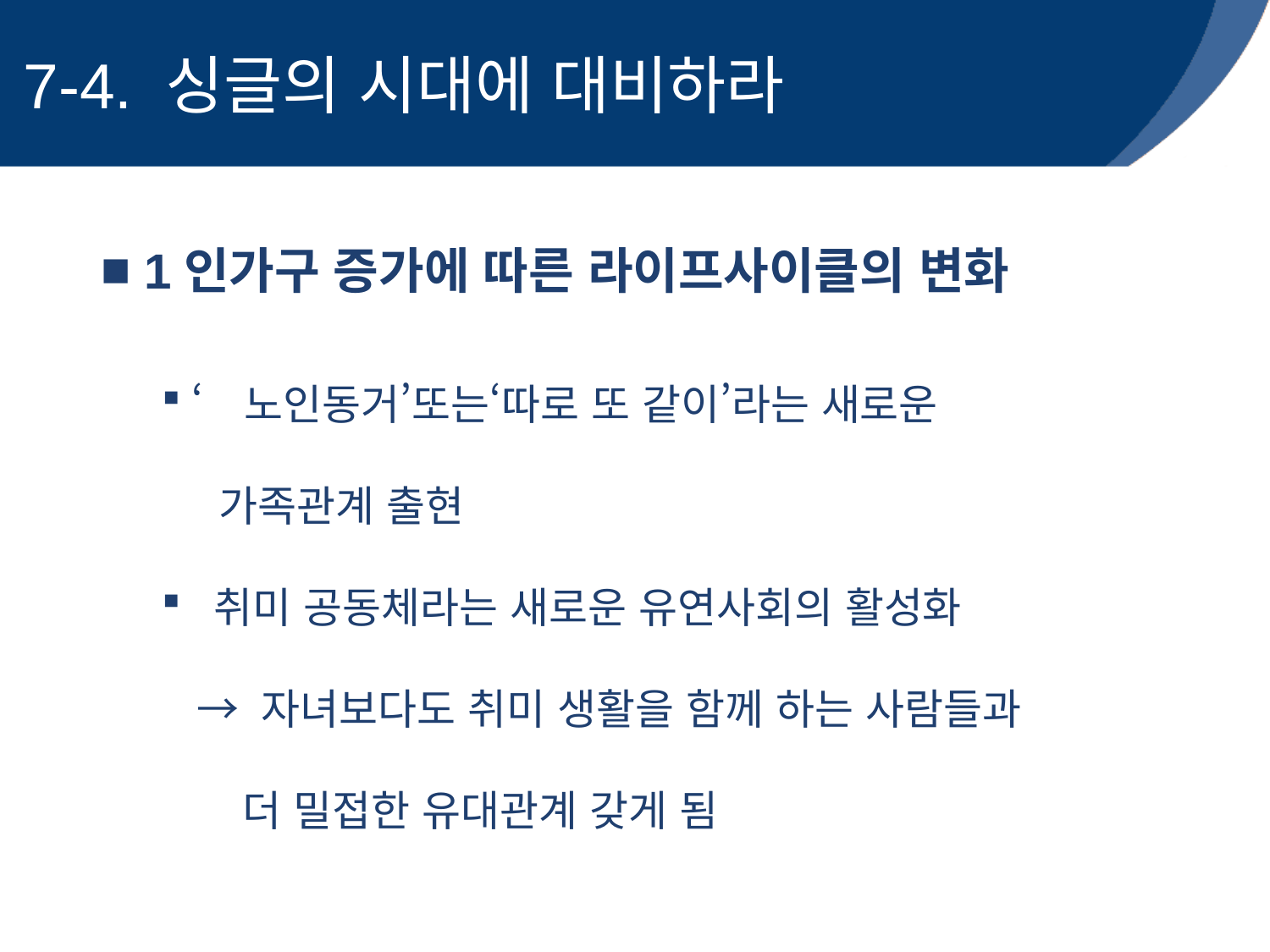

7-4. 싱글의 시대에 대비하라
 1인가구 증가에 따른 라이프사이클의 변화
‘노인동거’또는‘따로 또 같이’라는 새로운
    가족관계 출현
 취미 공동체라는 새로운 유연사회의 활성화
   → 자녀보다도 취미 생활을 함께 하는 사람들과
      더 밀접한 유대관계 갖게 됨